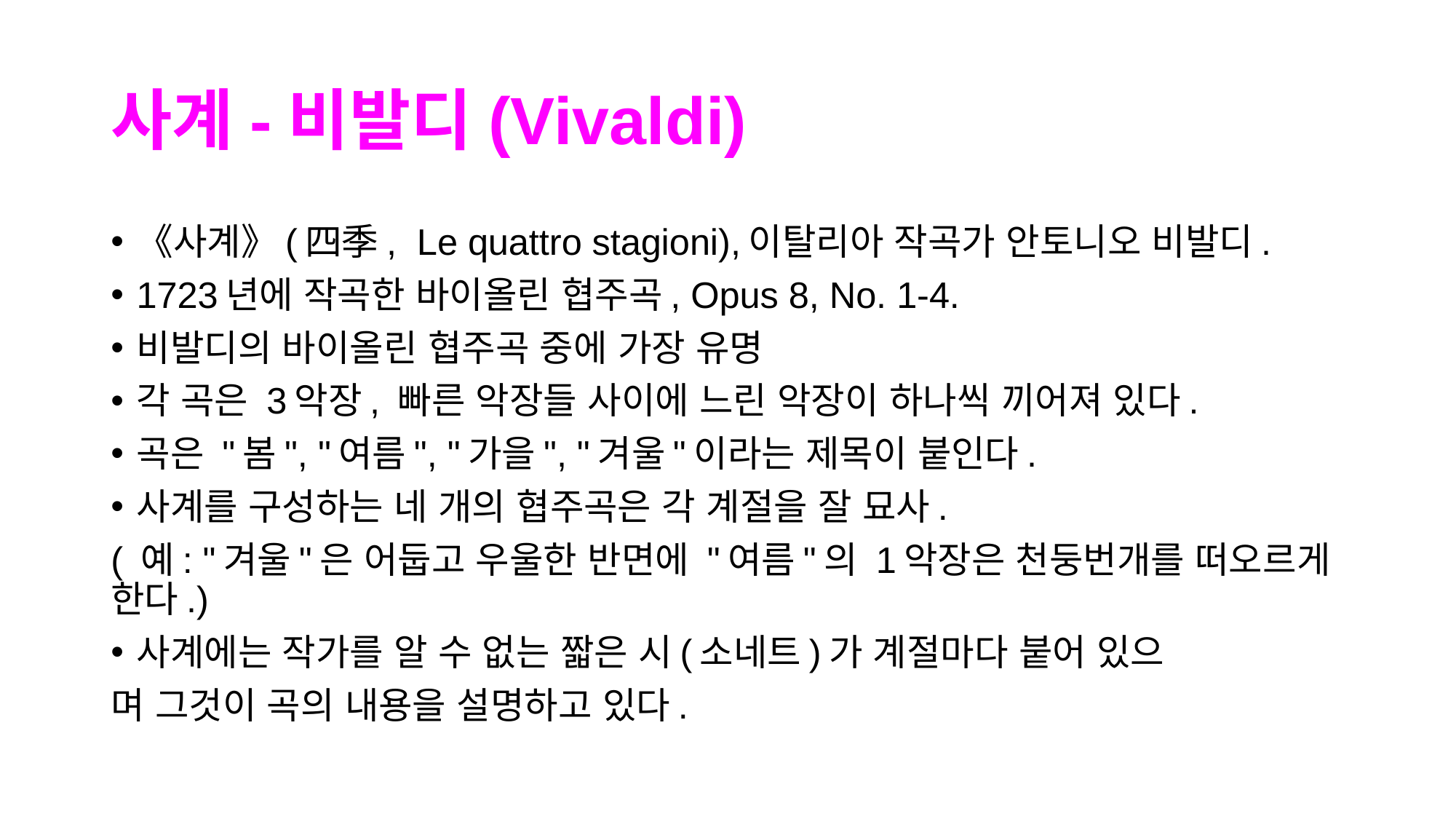

# 사계-비발디(Vivaldi)
《사계》(四季,  Le quattro stagioni),이탈리아 작곡가 안토니오 비발디.
1723년에 작곡한 바이올린 협주곡, Opus 8, No. 1-4.
비발디의 바이올린 협주곡 중에 가장 유명
각 곡은 3악장, 빠른 악장들 사이에 느린 악장이 하나씩 끼어져 있다.
곡은 "봄", "여름", "가을", "겨울"이라는 제목이 붙인다.
사계를 구성하는 네 개의 협주곡은 각 계절을 잘 묘사.
( 예: "겨울"은 어둡고 우울한 반면에 "여름"의 1악장은 천둥번개를 떠오르게 한다.)
사계에는 작가를 알 수 없는 짧은 시(소네트)가 계절마다 붙어 있으
며 그것이 곡의 내용을 설명하고 있다.